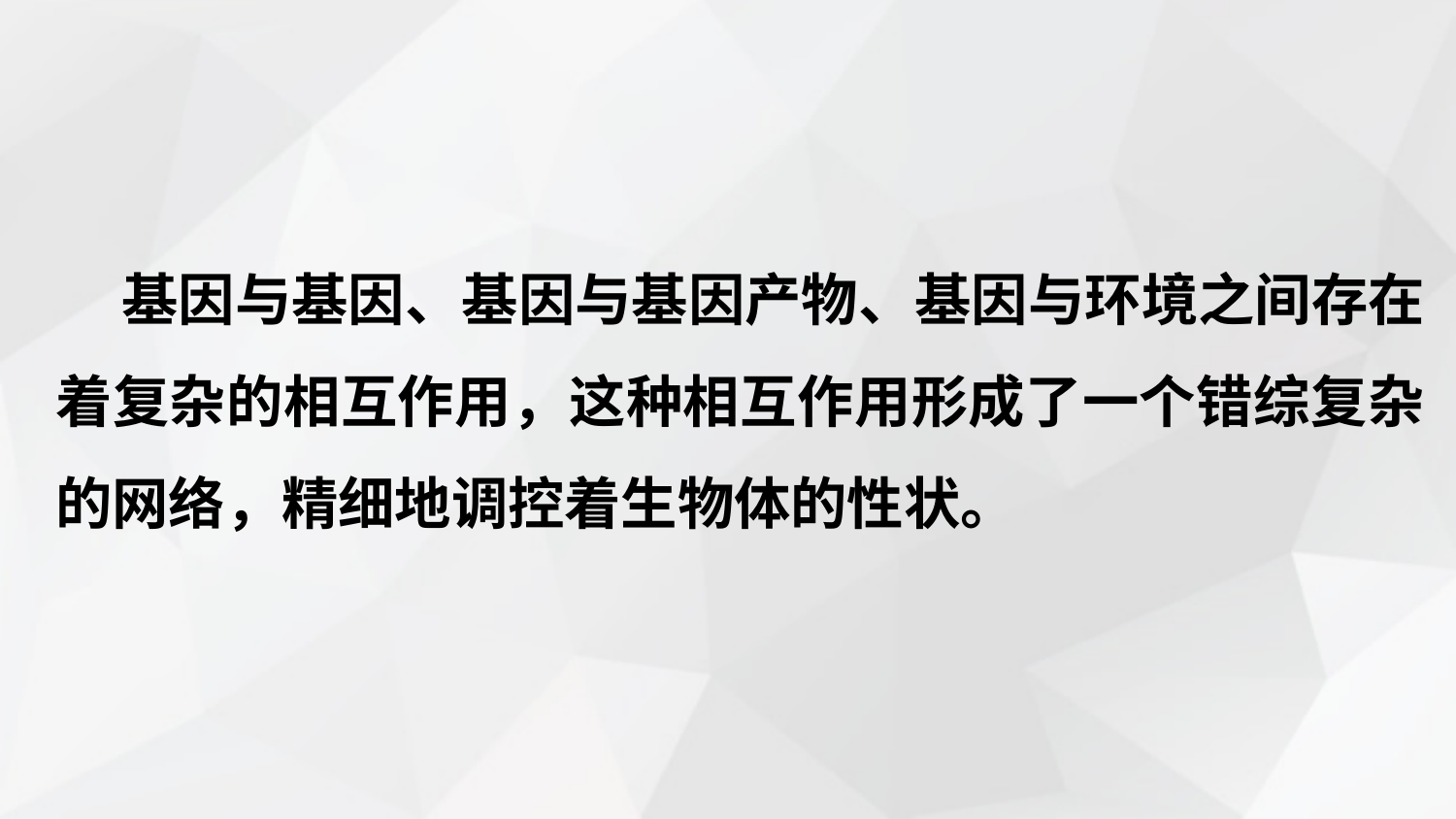

基因与基因、基因与基因产物、基因与环境之间存在着复杂的相互作用，这种相互作用形成了一个错综复杂的网络，精细地调控着生物体的性状。